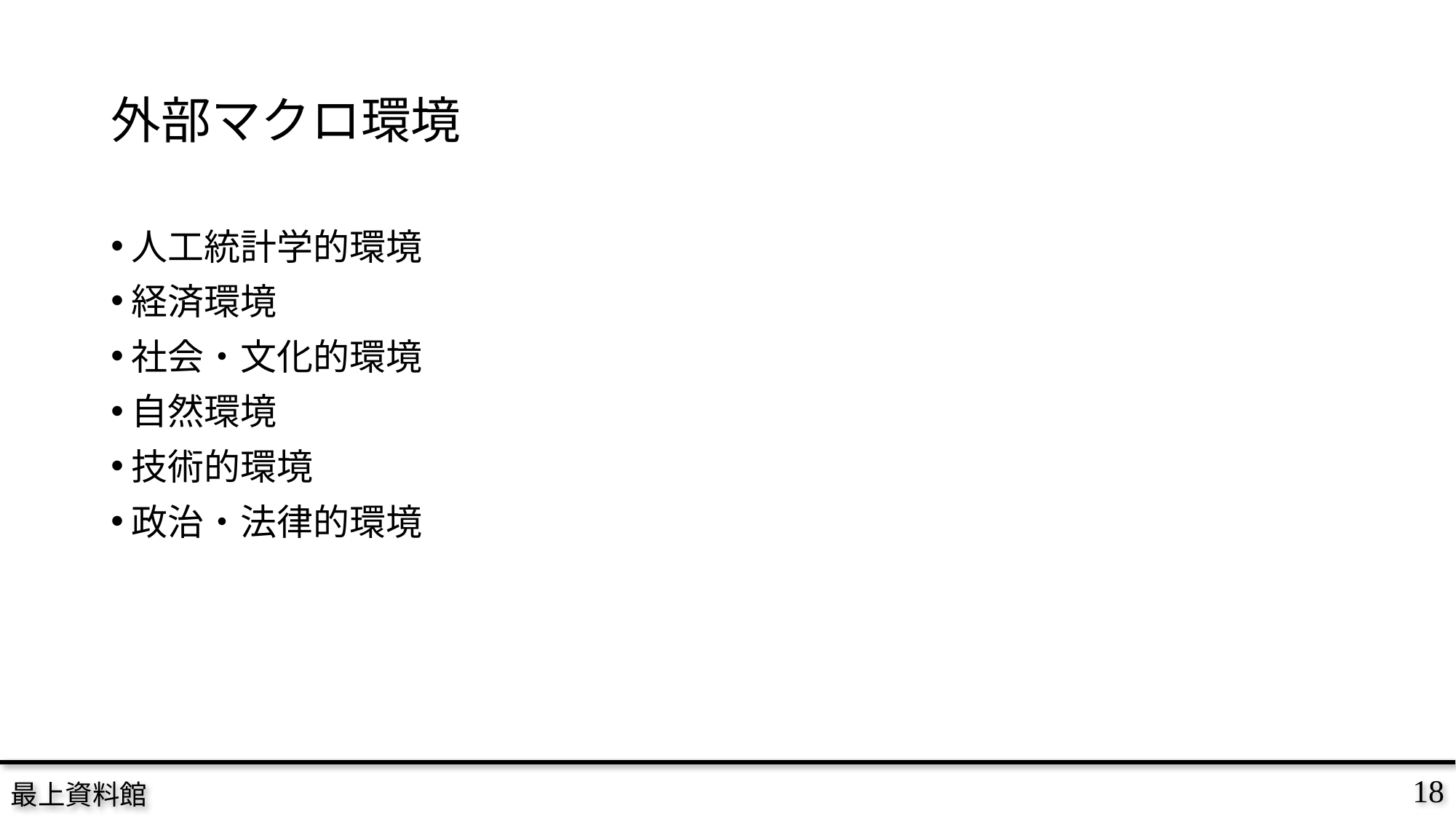

# 外部マクロ環境
人工統計学的環境
経済環境
社会・文化的環境
自然環境
技術的環境
政治・法律的環境